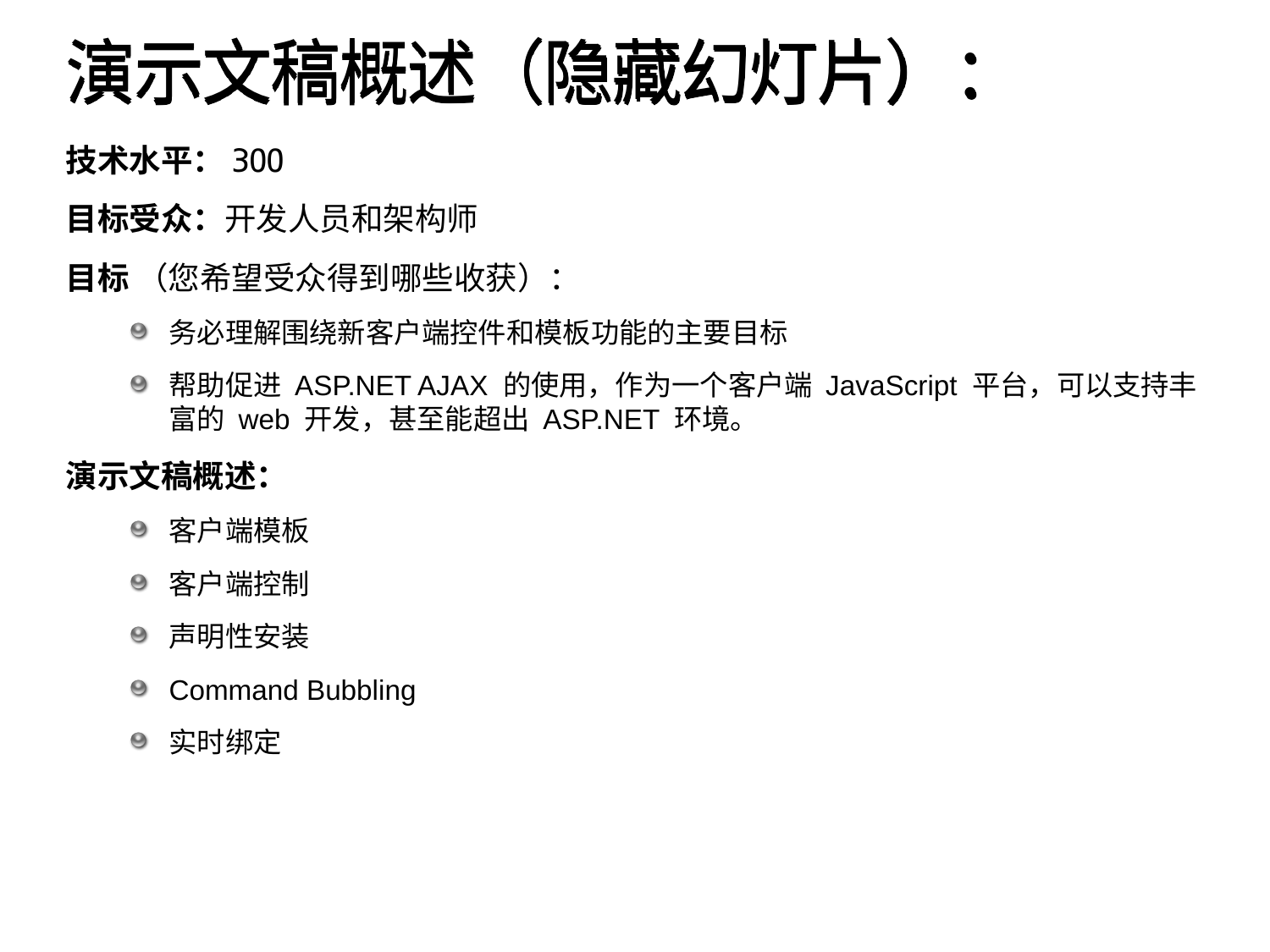

# 演示文稿概述（隐藏幻灯片）：
技术水平：300
目标受众：开发人员和架构师
目标 （您希望受众得到哪些收获）：
务必理解围绕新客户端控件和模板功能的主要目标
帮助促进 ASP.NET AJAX 的使用，作为一个客户端 JavaScript 平台，可以支持丰富的 web 开发，甚至能超出 ASP.NET 环境。
演示文稿概述：
客户端模板
客户端控制
声明性安装
Command Bubbling
实时绑定